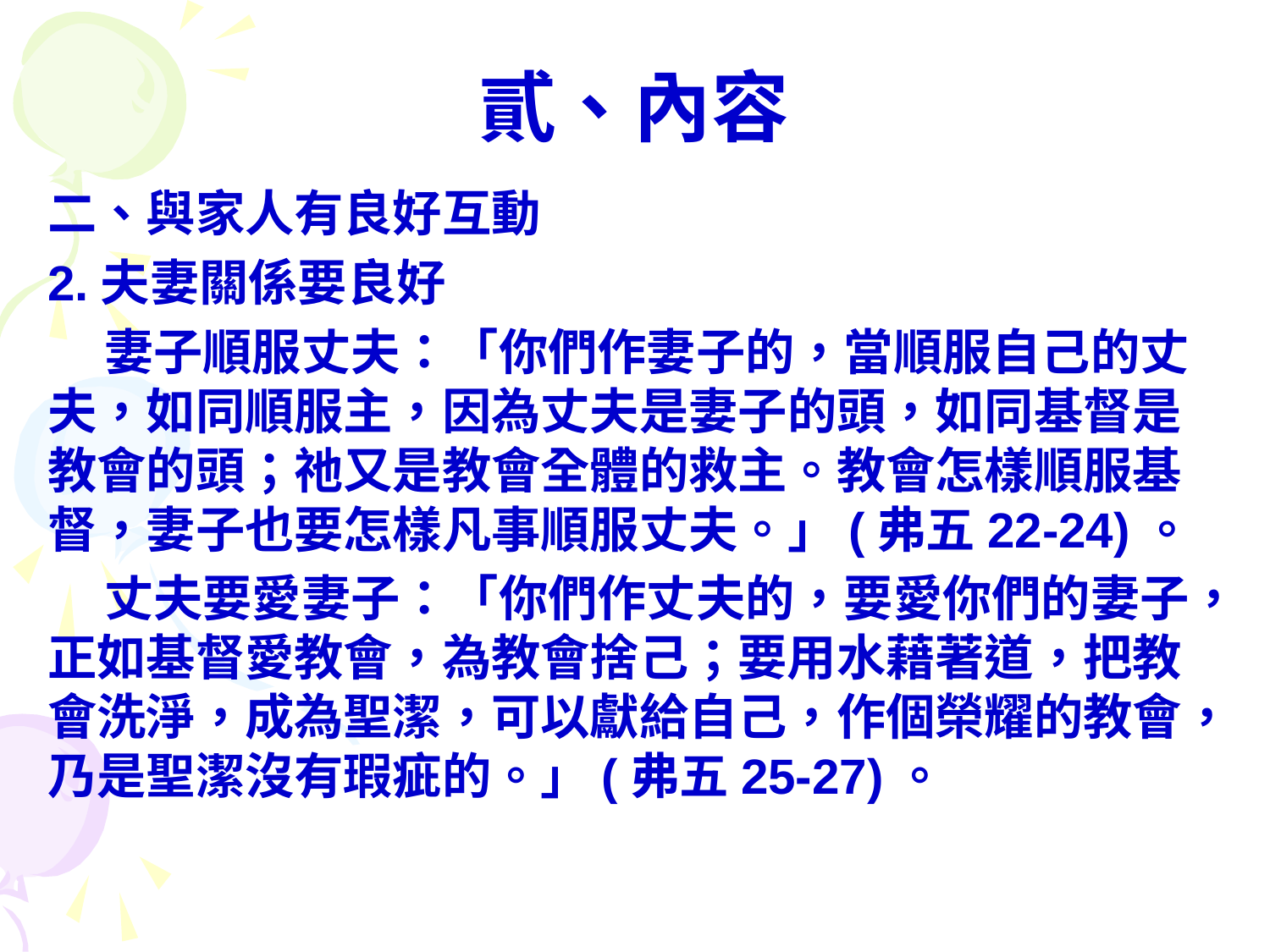

# 貳、內容
二、與家人有良好互動
2.夫妻關係要良好
    妻子順服丈夫：「你們作妻子的，當順服自己的丈夫，如同順服主，因為丈夫是妻子的頭，如同基督是教會的頭；祂又是教會全體的救主。教會怎樣順服基督，妻子也要怎樣凡事順服丈夫。」(弗五22-24)。
    丈夫要愛妻子：「你們作丈夫的，要愛你們的妻子，正如基督愛教會，為教會捨己；要用水藉著道，把教會洗淨，成為聖潔，可以獻給自己，作個榮耀的教會，乃是聖潔沒有瑕疵的。」(弗五25-27)。